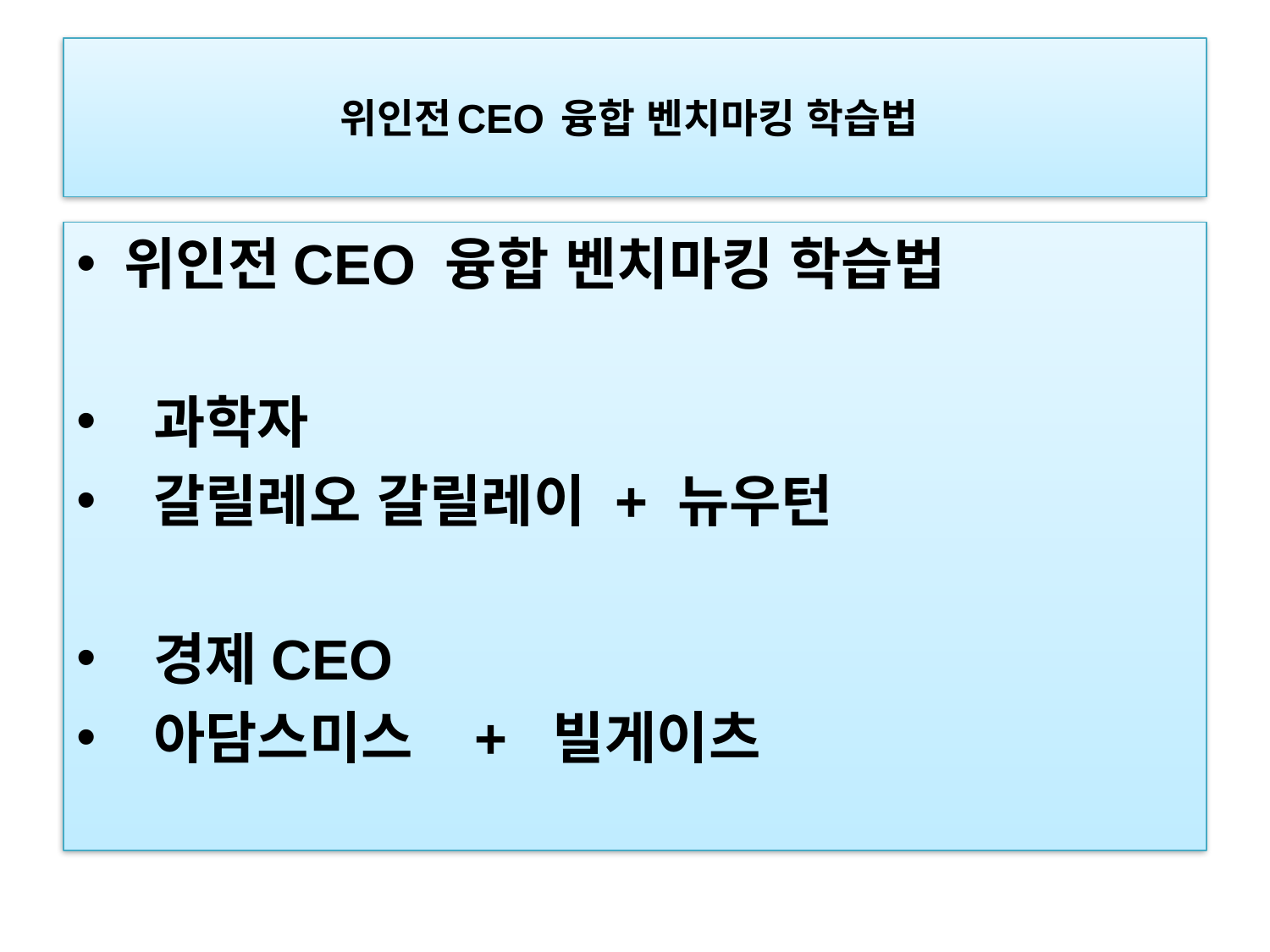

# 위인전CEO 융합 벤치마킹 학습법
위인전CEO 융합 벤치마킹 학습법

 과학자
 갈릴레오 갈릴레이 + 뉴우턴

 경제CEO
 아담스미스   +  빌게이츠